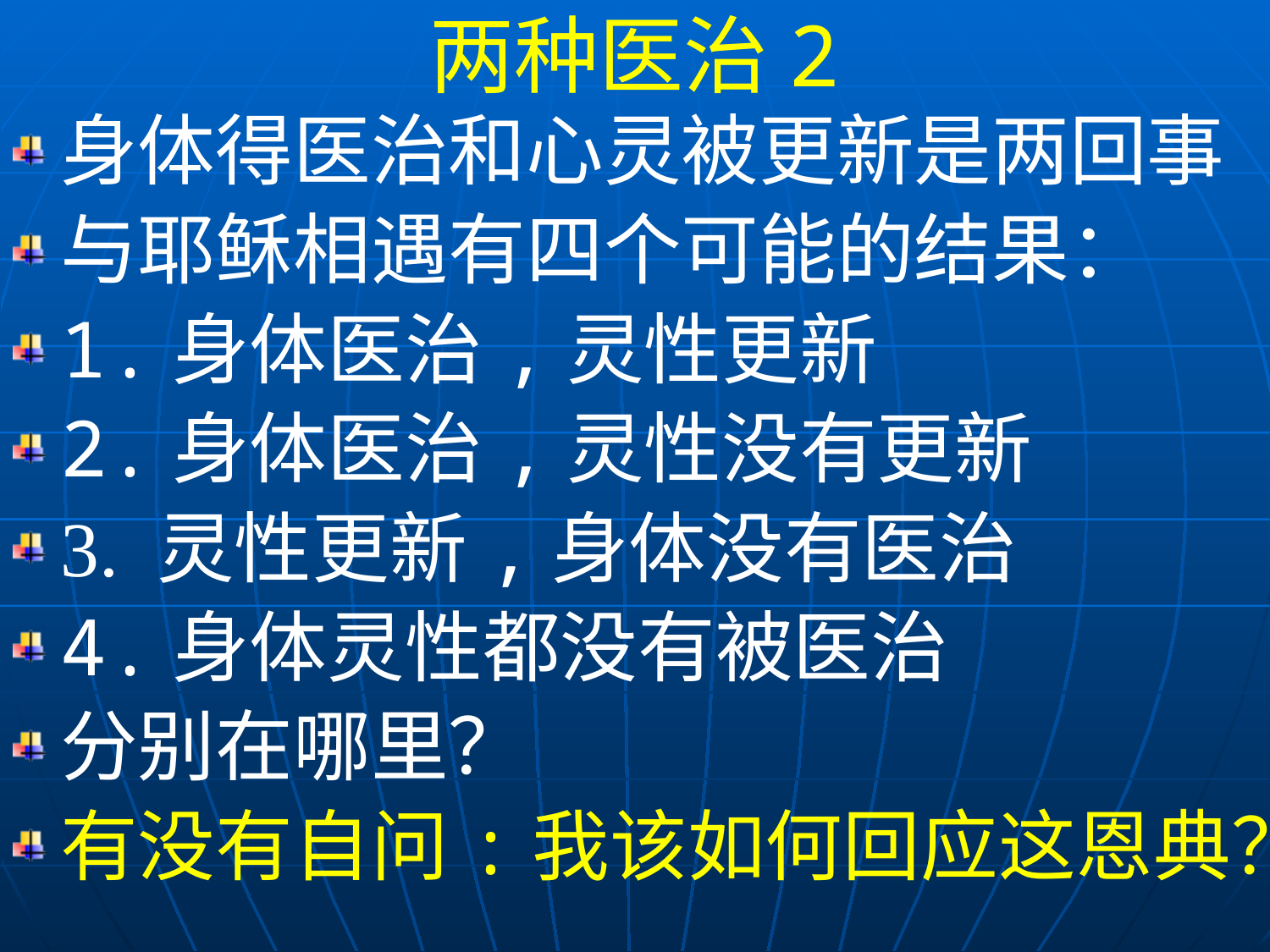

两种医治2
身体得医治和心灵被更新是两回事
与耶稣相遇有四个可能的结果：
1.身体医治,灵性更新
2.身体医治,灵性没有更新
3. 灵性更新,身体没有医治
4.身体灵性都没有被医治
分别在哪里？
有没有自问:我该如何回应这恩典？